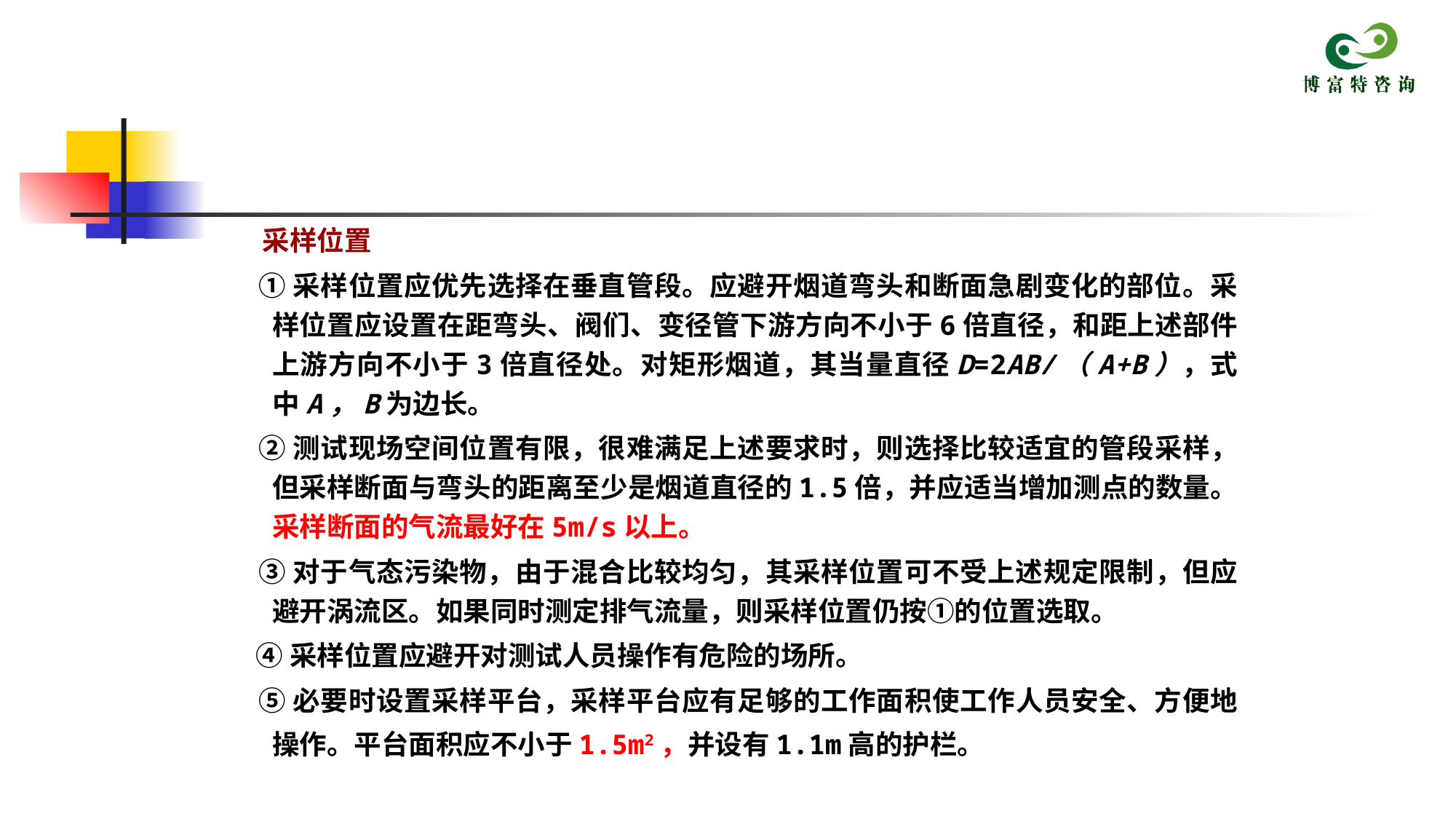

采样位置
    ①采样位置应优先选择在垂直管段。应避开烟道弯头和断面急剧变化的部位。采样位置应设置在距弯头、阀们、变径管下游方向不小于6倍直径，和距上述部件上游方向不小于3倍直径处。对矩形烟道，其当量直径D=2AB/（A+B），式中A，B为边长。
    ②测试现场空间位置有限，很难满足上述要求时，则选择比较适宜的管段采样，但采样断面与弯头的距离至少是烟道直径的1.5倍，并应适当增加测点的数量。采样断面的气流最好在5m/s以上。
    ③对于气态污染物，由于混合比较均匀，其采样位置可不受上述规定限制，但应避开涡流区。如果同时测定排气流量，则采样位置仍按①的位置选取。
    ④采样位置应避开对测试人员操作有危险的场所。
    ⑤必要时设置采样平台，采样平台应有足够的工作面积使工作人员安全、方便地操作。平台面积应不小于1.5m2，并设有1.1m高的护栏。